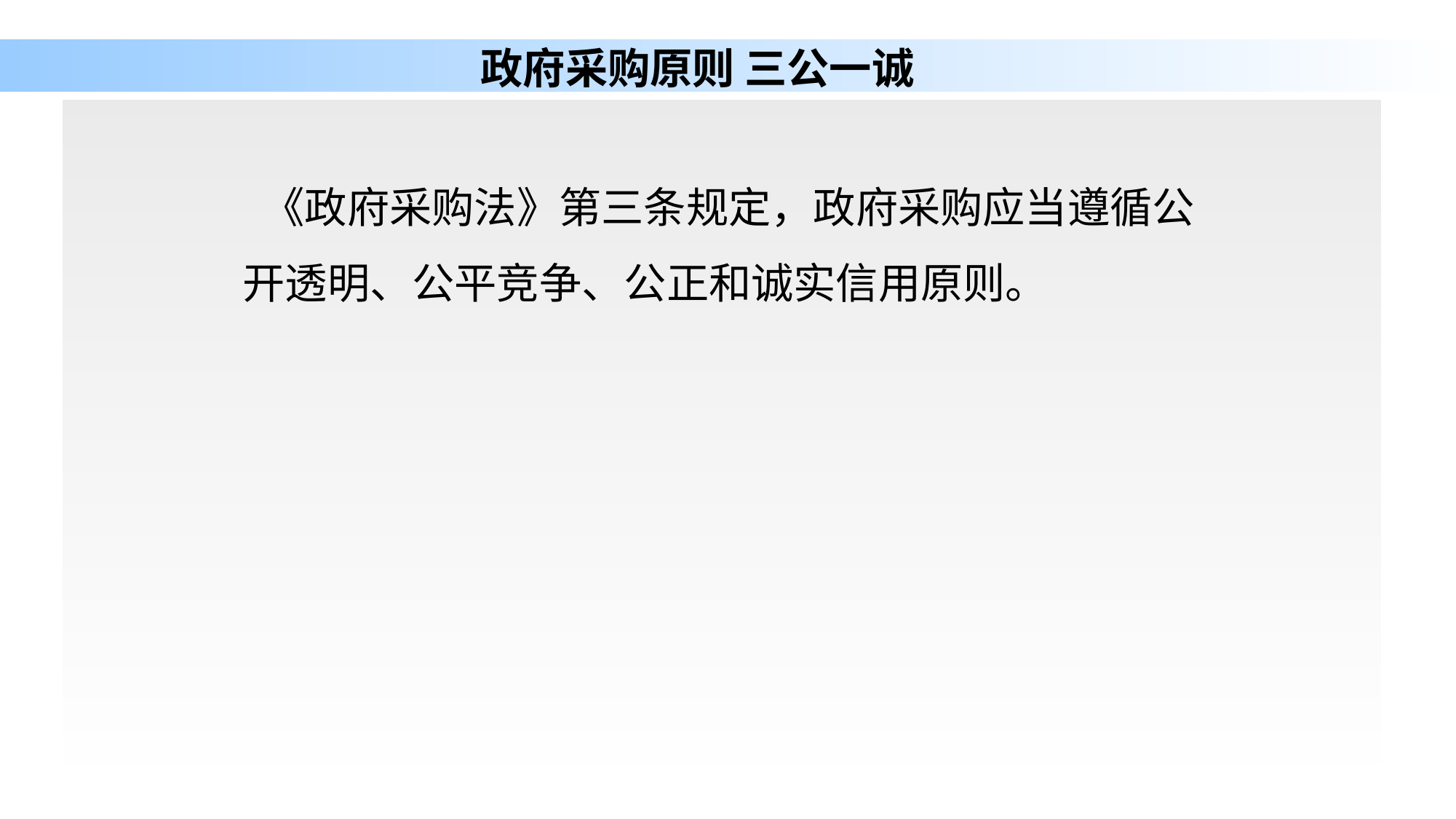

# 政府采购原则 三公一诚

 《政府采购法》第三条规定，政府采购应当遵循公开透明、公平竞争、公正和诚实信用原则。